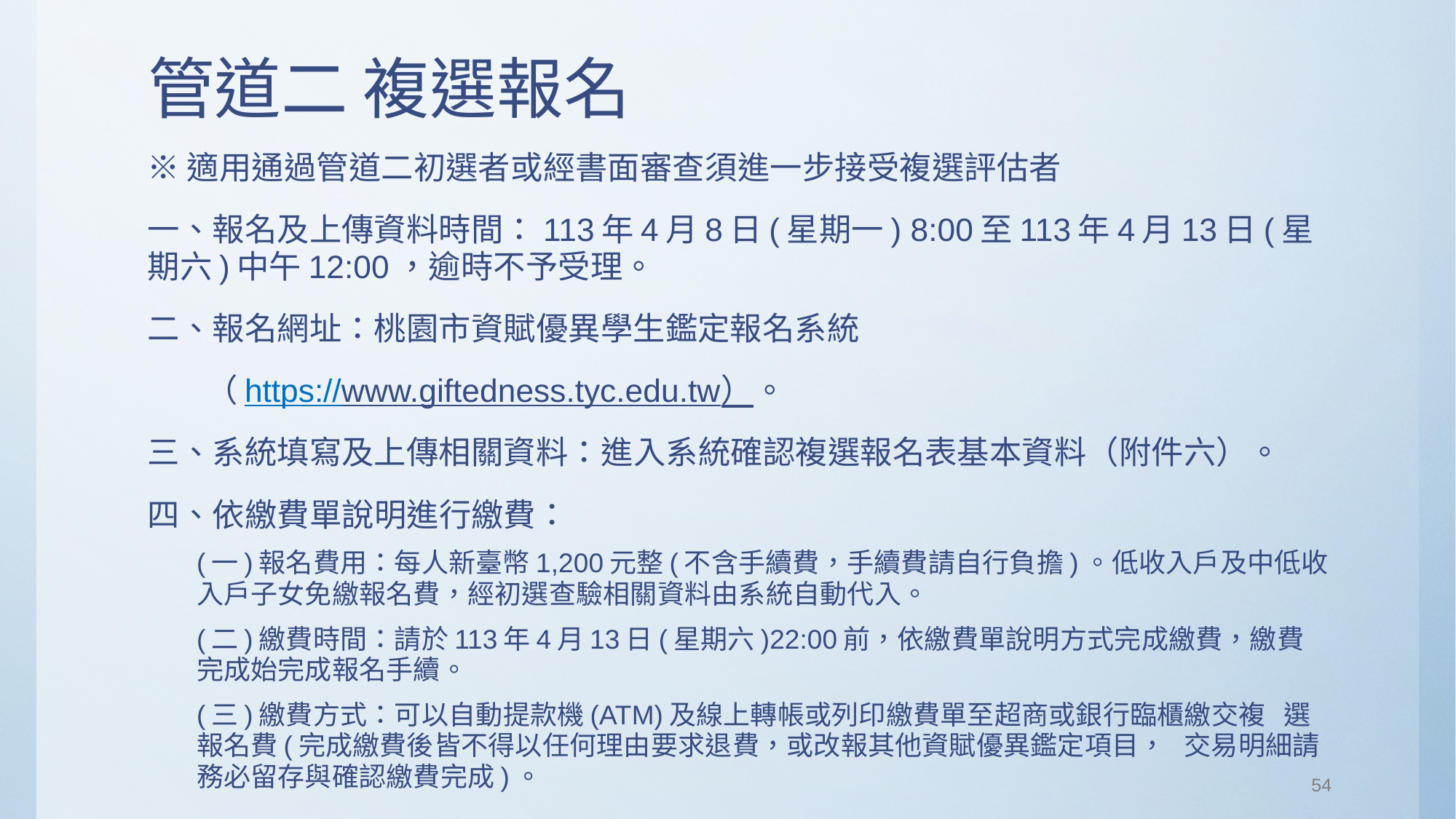

# 管道二 複選報名
※適用通過管道二初選者或經書面審查須進一步接受複選評估者
一、報名及上傳資料時間：113年4月8日(星期一) 8:00至113年4月13日(星期六)中午12:00，逾時不予受理。
二、報名網址：桃園市資賦優異學生鑑定報名系統
       （https://www.giftedness.tyc.edu.tw）。
三、系統填寫及上傳相關資料：進入系統確認複選報名表基本資料（附件六）。
四、依繳費單說明進行繳費：
(一)報名費用：每人新臺幣1,200元整(不含手續費，手續費請自行負擔)。低收入戶及中低收入戶子女免繳報名費，經初選查驗相關資料由系統自動代入。
(二)繳費時間：請於113年4月13日(星期六)22:00前，依繳費單說明方式完成繳費，繳費完成始完成報名手續。
(三)繳費方式：可以自動提款機(ATM)及線上轉帳或列印繳費單至超商或銀行臨櫃繳交複   選報名費(完成繳費後皆不得以任何理由要求退費，或改報其他資賦優異鑑定項目，   交易明細請務必留存與確認繳費完成)。

54